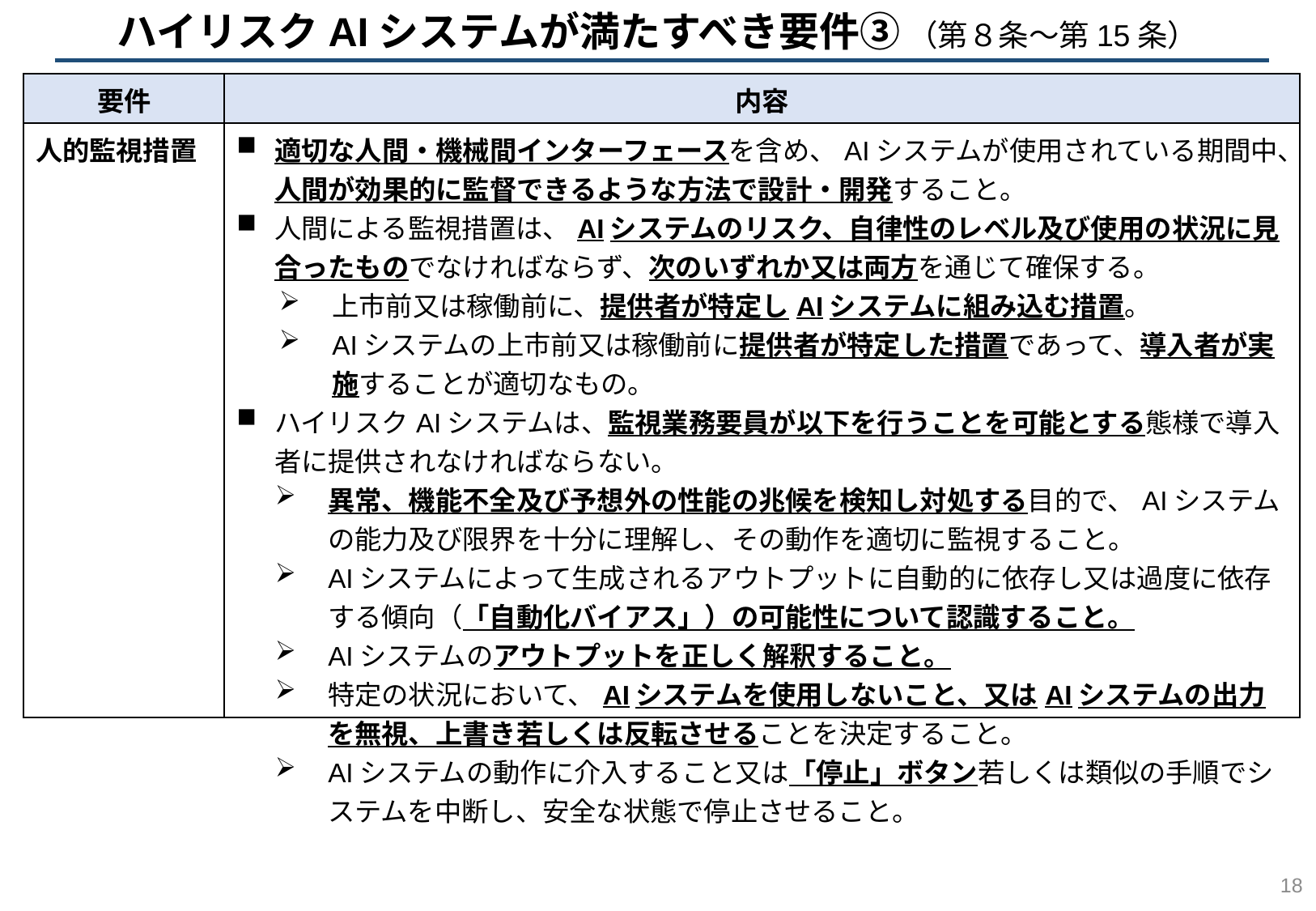

ハイリスクAIシステムが満たすべき要件③ （第８条～第15条）
| 要件 | 内容 |
| --- | --- |
| 人的監視措置 | 適切な人間・機械間インターフェースを含め、AIシステムが使用されている期間中、人間が効果的に監督できるような方法で設計・開発すること。 人間による監視措置は、AIシステムのリスク、自律性のレベル及び使用の状況に見合ったものでなければならず、次のいずれか又は両方を通じて確保する。 上市前又は稼働前に、提供者が特定しAIシステムに組み込む措置。 AIシステムの上市前又は稼働前に提供者が特定した措置であって、導入者が実施することが適切なもの。 ハイリスクAIシステムは、監視業務要員が以下を行うことを可能とする態様で導入者に提供されなければならない。 異常、機能不全及び予想外の性能の兆候を検知し対処する目的で、AIシステムの能力及び限界を十分に理解し、その動作を適切に監視すること。 AIシステムによって生成されるアウトプットに自動的に依存し又は過度に依存する傾向（「自動化バイアス」）の可能性について認識すること。 AIシステムのアウトプットを正しく解釈すること。 特定の状況において、AIシステムを使用しないこと、又はAIシステムの出力を無視、上書き若しくは反転させることを決定すること。 AIシステムの動作に介入すること又は「停止」ボタン若しくは類似の手順でシステムを中断し、安全な状態で停止させること。 |
18